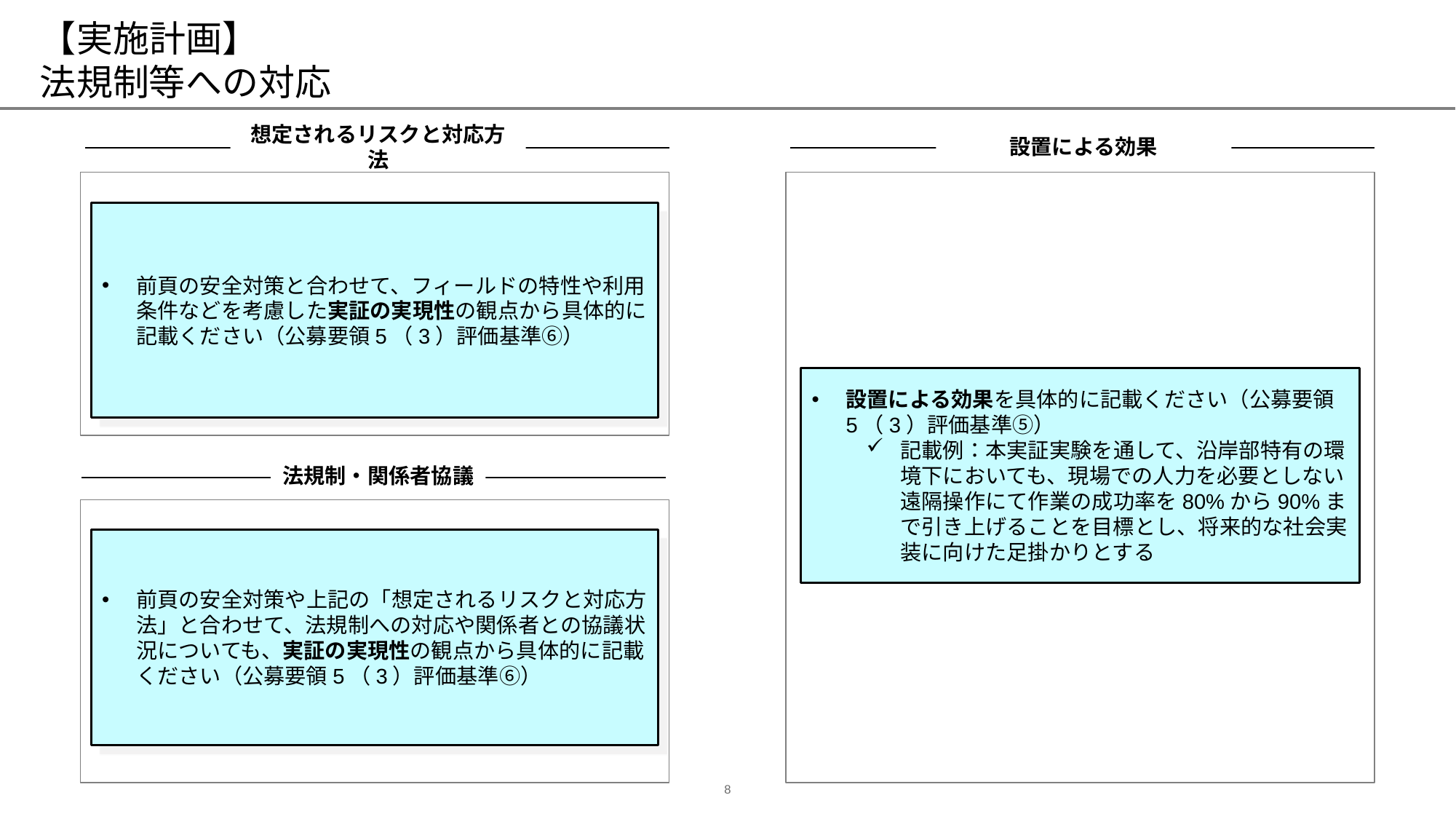

# 【実施計画】 法規制等への対応
想定されるリスクと対応方法
設置による効果

前頁の安全対策と合わせて、フィールドの特性や利用条件などを考慮した実証の実現性の観点から具体的に記載ください（公募要領5（3）評価基準⑥）
設置による効果を具体的に記載ください（公募要領5（3）評価基準⑤）
記載例：本実証実験を通して、沿岸部特有の環境下においても、現場での人力を必要としない遠隔操作にて作業の成功率を80%から90%まで引き上げることを目標とし、将来的な社会実装に向けた足掛かりとする
法規制・関係者協議

前頁の安全対策や上記の「想定されるリスクと対応方法」と合わせて、法規制への対応や関係者との協議状況についても、実証の実現性の観点から具体的に記載ください（公募要領5（3）評価基準⑥）